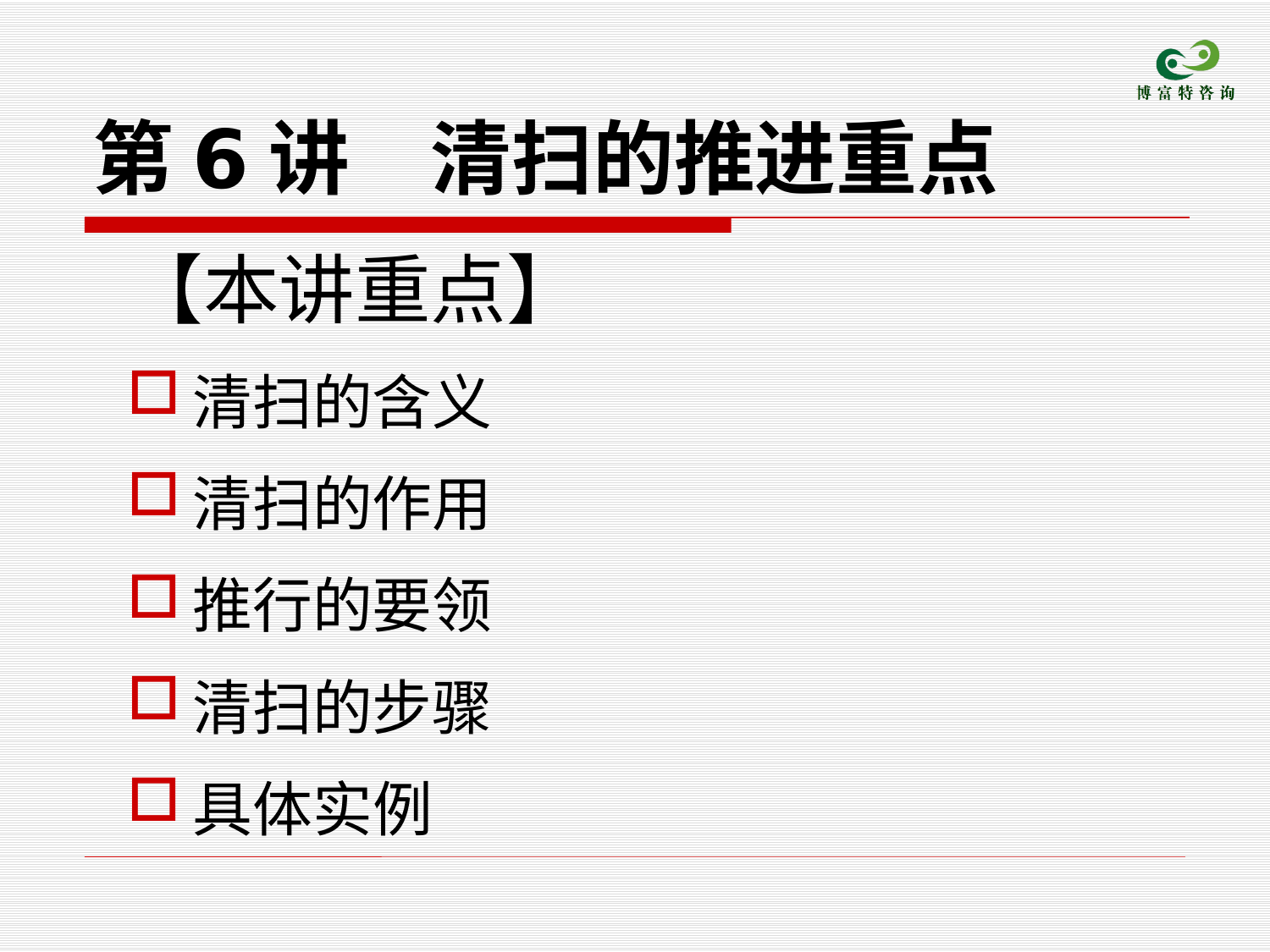

# 第6讲　清扫的推进重点
【本讲重点】
清扫的含义
清扫的作用
推行的要领
清扫的步骤
具体实例
173